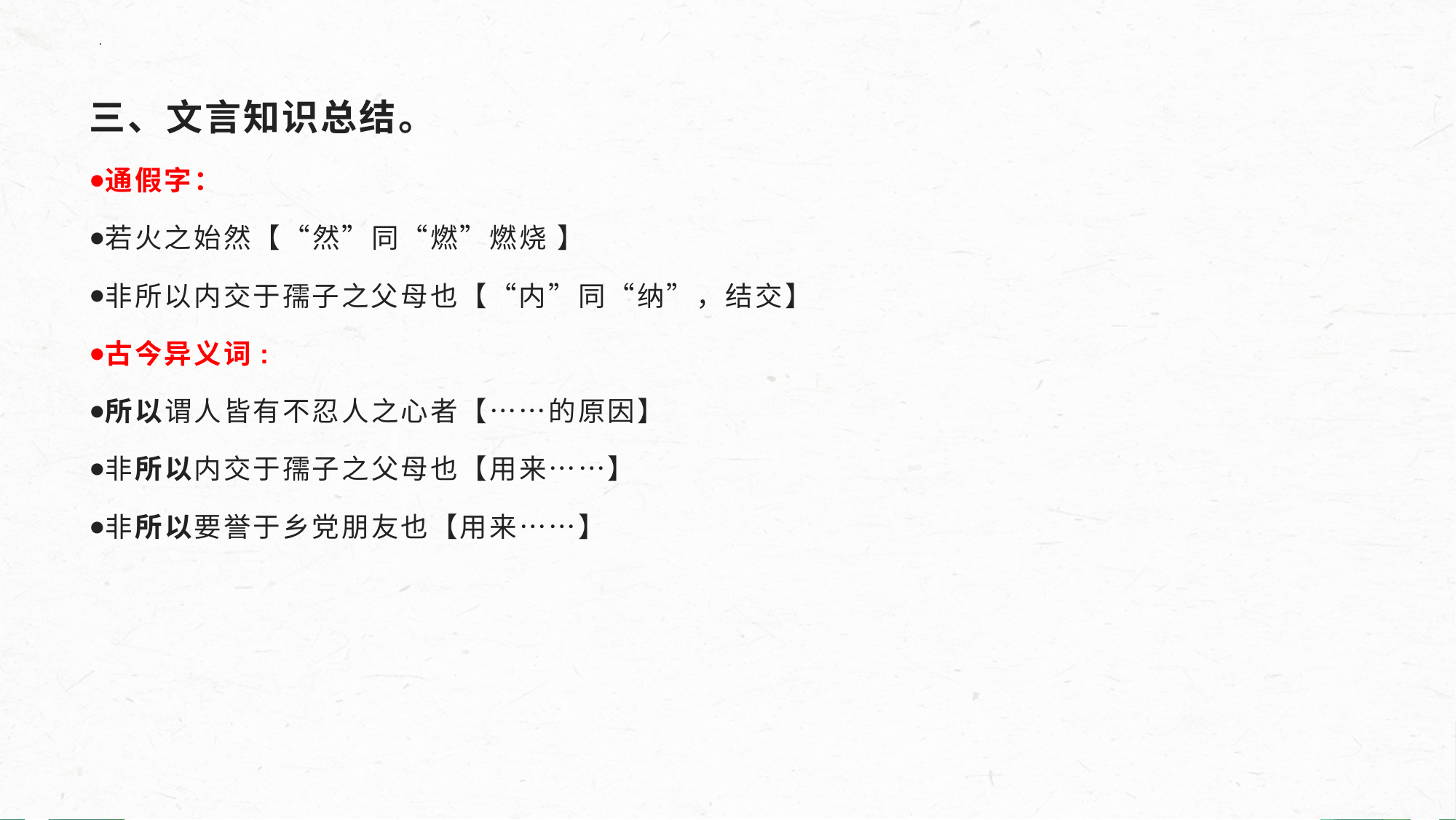

三、文言知识总结。
通假字：
若火之始然【“然”同“燃”燃烧 】
非所以内交于孺子之父母也【“内”同“纳”，结交】
古今异义词:
所以谓人皆有不忍人之心者【……的原因】
非所以内交于孺子之父母也【用来……】
非所以要誉于乡党朋友也【用来……】